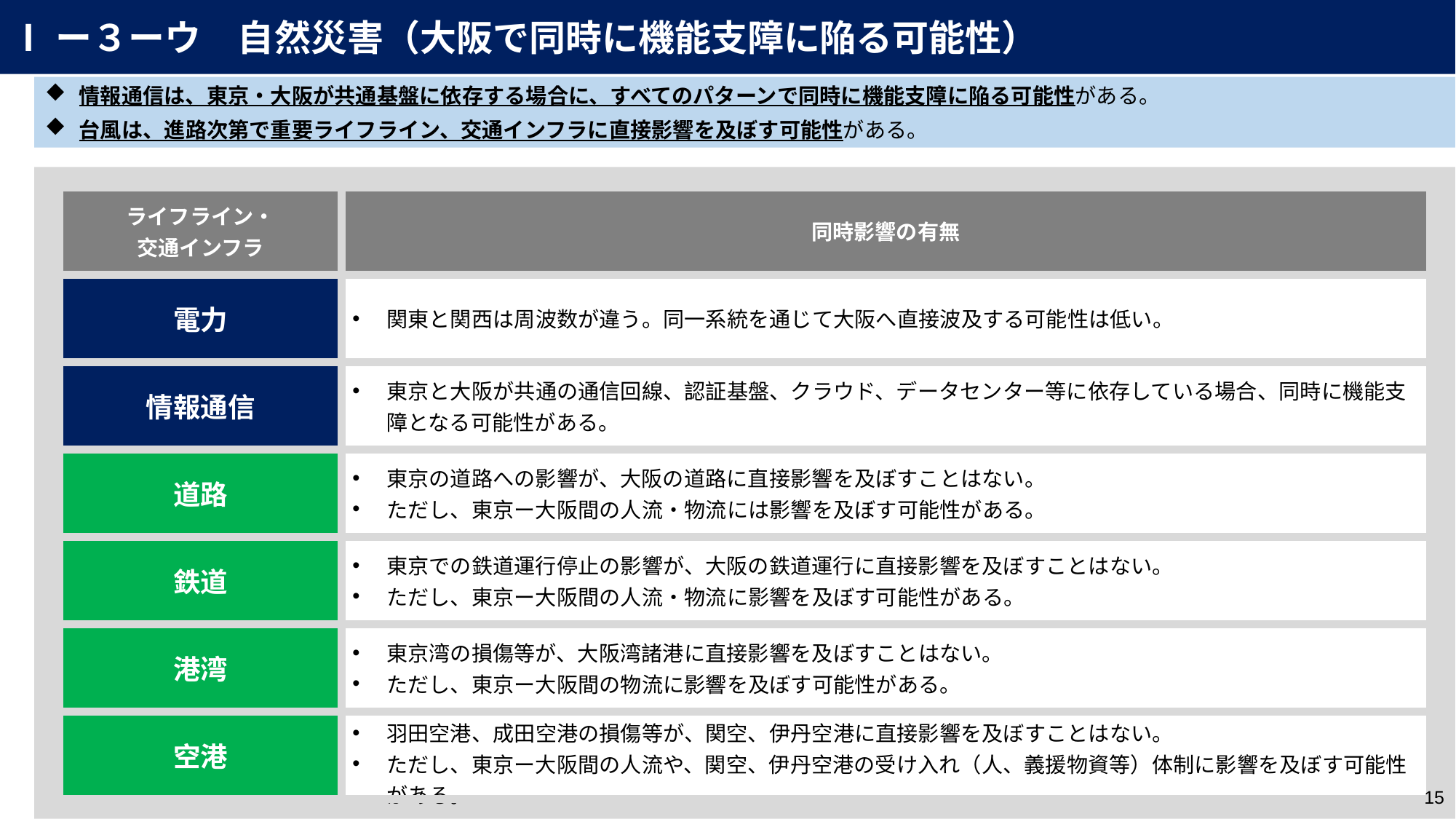

Ⅰー３ーウ　自然災害（大阪で同時に機能支障に陥る可能性）
情報通信は、東京・大阪が共通基盤に依存する場合に、すべてのパターンで同時に機能支障に陥る可能性がある。
台風は、進路次第で重要ライフライン、交通インフラに直接影響を及ぼす可能性がある。

| ライフライン・ 交通インフラ | 同時影響の有無 |
| --- | --- |
| 電力 | 関東と関西は周波数が違う。同一系統を通じて大阪へ直接波及する可能性は低い。 |
| 情報通信 | 東京と大阪が共通の通信回線、認証基盤、クラウド、データセンター等に依存している場合、同時に機能支障となる可能性がある。 |
| 道路 | 東京の道路への影響が、大阪の道路に直接影響を及ぼすことはない。 ただし、東京ー大阪間の人流・物流には影響を及ぼす可能性がある。 |
| 鉄道 | 東京での鉄道運行停止の影響が、大阪の鉄道運行に直接影響を及ぼすことはない。 ただし、東京ー大阪間の人流・物流に影響を及ぼす可能性がある。 |
| 港湾 | 東京湾の損傷等が、大阪湾諸港に直接影響を及ぼすことはない。 ただし、東京ー大阪間の物流に影響を及ぼす可能性がある。 |
| 空港 | 羽田空港、成田空港の損傷等が、関空、伊丹空港に直接影響を及ぼすことはない。 ただし、東京ー大阪間の人流や、関空、伊丹空港の受け入れ（人、義援物資等）体制に影響を及ぼす可能性がある。 |
15